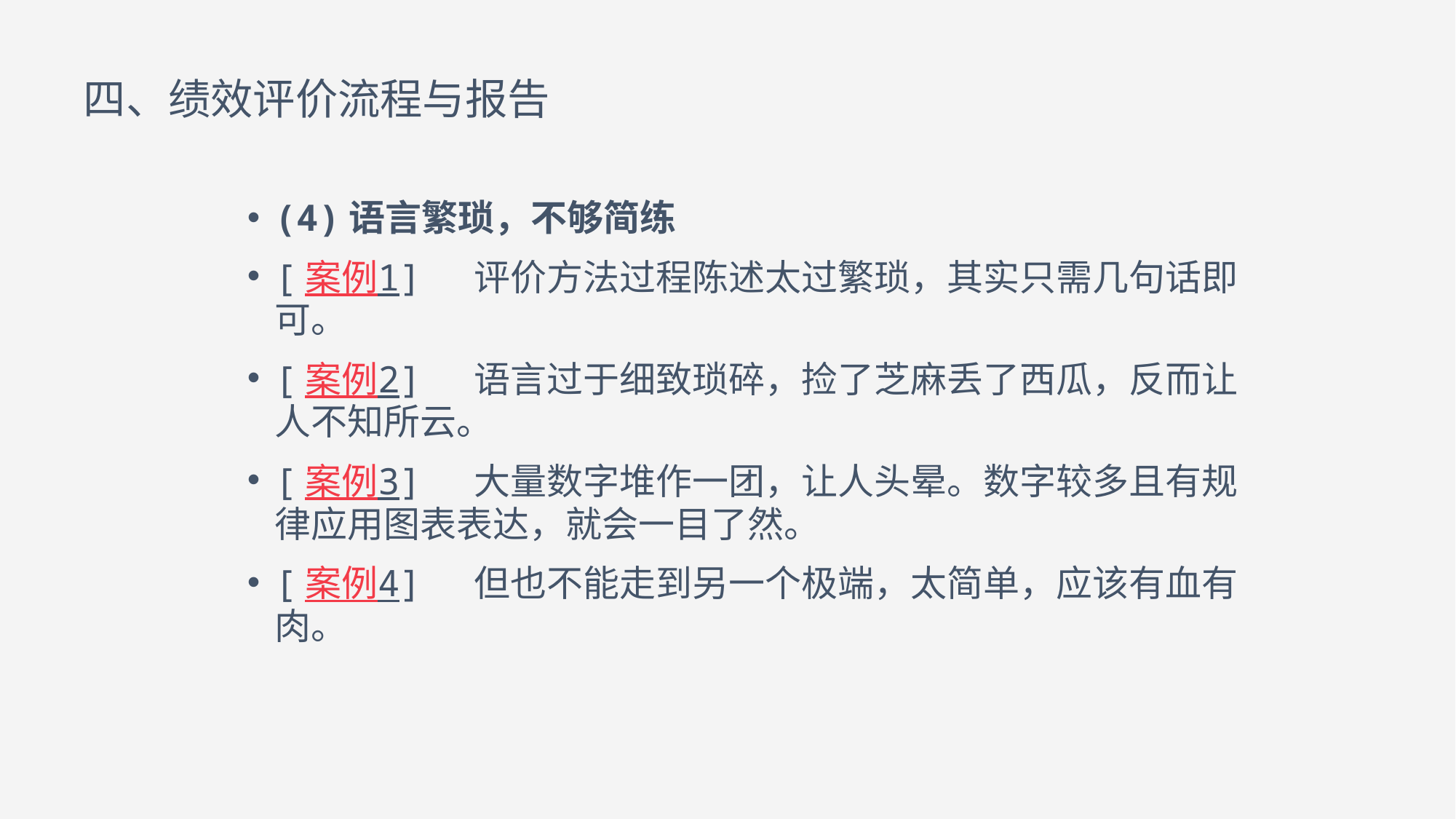

# 四、绩效评价流程与报告
(4)语言繁琐，不够简练
[案例1]  评价方法过程陈述太过繁琐，其实只需几句话即可。
[案例2]  语言过于细致琐碎，捡了芝麻丢了西瓜，反而让人不知所云。
[案例3]  大量数字堆作一团，让人头晕。数字较多且有规律应用图表表达，就会一目了然。
[案例4]  但也不能走到另一个极端，太简单，应该有血有肉。